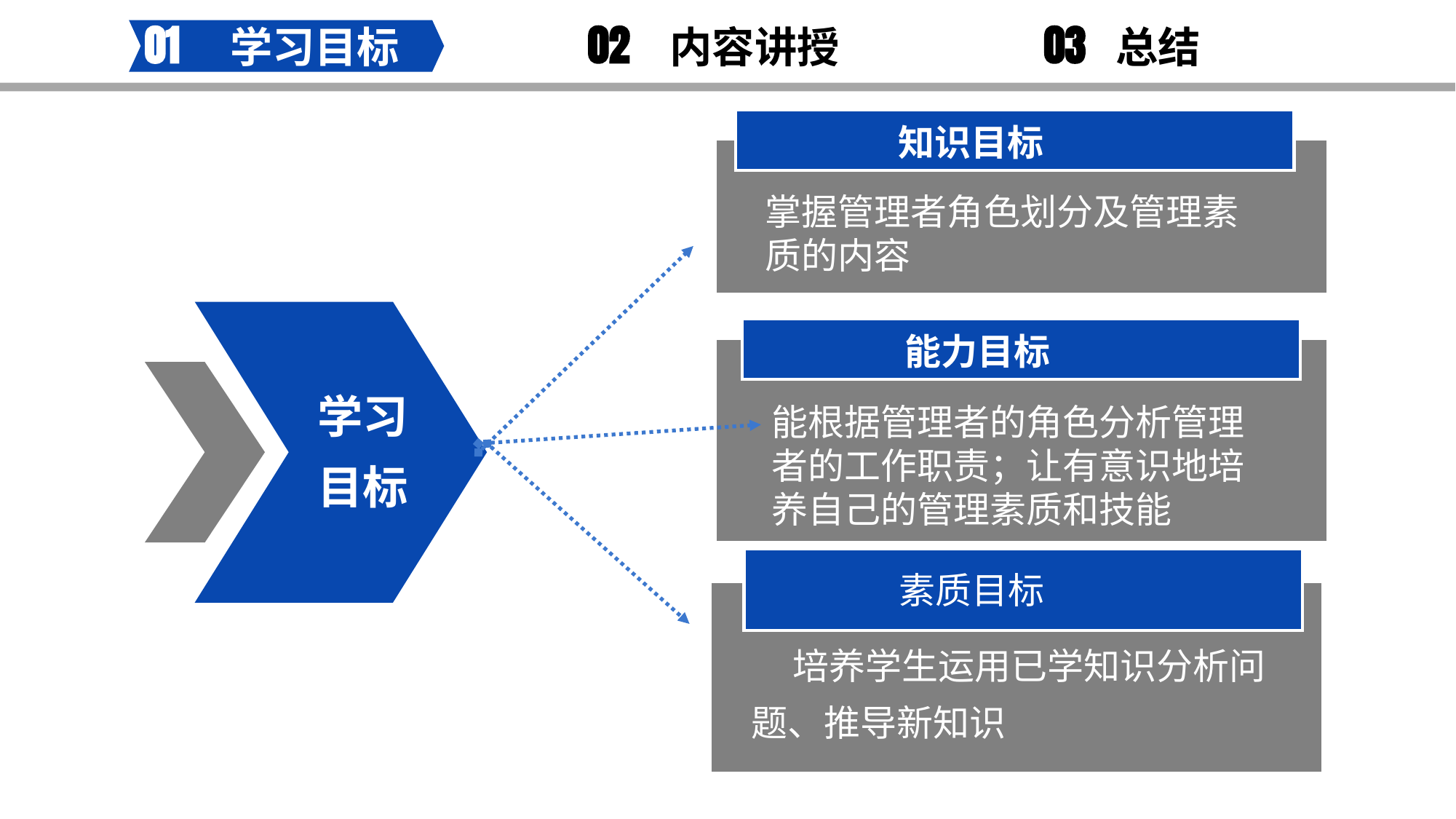

02   内容讲授
03  总结

01    学习目标

知识目标

掌握管理者角色划分及管理素质的内容

能力目标

学习目标
能根据管理者的角色分析管理者的工作职责；让有意识地培养自己的管理素质和技能

素质目标

    培养学生运用已学知识分析问题、推导新知识